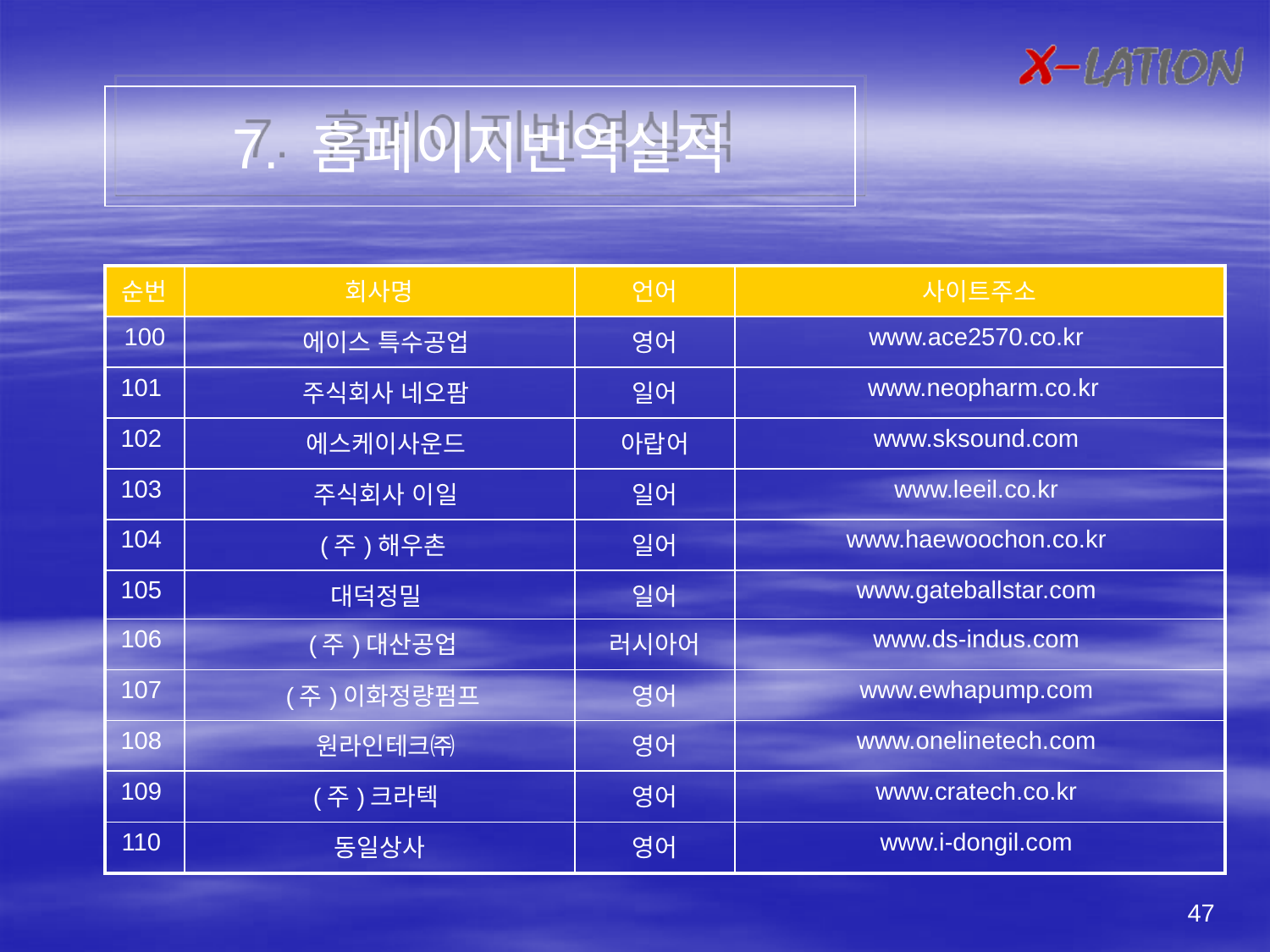

7. 홈페이지번역실적
| 순번 | 회사명 | 언어 | 사이트주소 |
| --- | --- | --- | --- |
| 100 | 에이스 특수공업 | 영어 | www.ace2570.co.kr |
| 101 | 주식회사 네오팜 | 일어 | www.neopharm.co.kr |
| 102 | 에스케이사운드 | 아랍어 | www.sksound.com |
| 103 | 주식회사 이일 | 일어 | www.leeil.co.kr |
| 104 | (주)해우촌 | 일어 | www.haewoochon.co.kr |
| 105 | 대덕정밀 | 일어 | www.gateballstar.com |
| 106 | (주)대산공업 | 러시아어 | www.ds-indus.com |
| 107 | (주)이화정량펌프 | 영어 | www.ewhapump.com |
| 108 | 원라인테크㈜ | 영어 | www.onelinetech.com |
| 109 | (주)크라텍 | 영어 | www.cratech.co.kr |
| 110 | 동일상사 | 영어 | www.i-dongil.com |
47